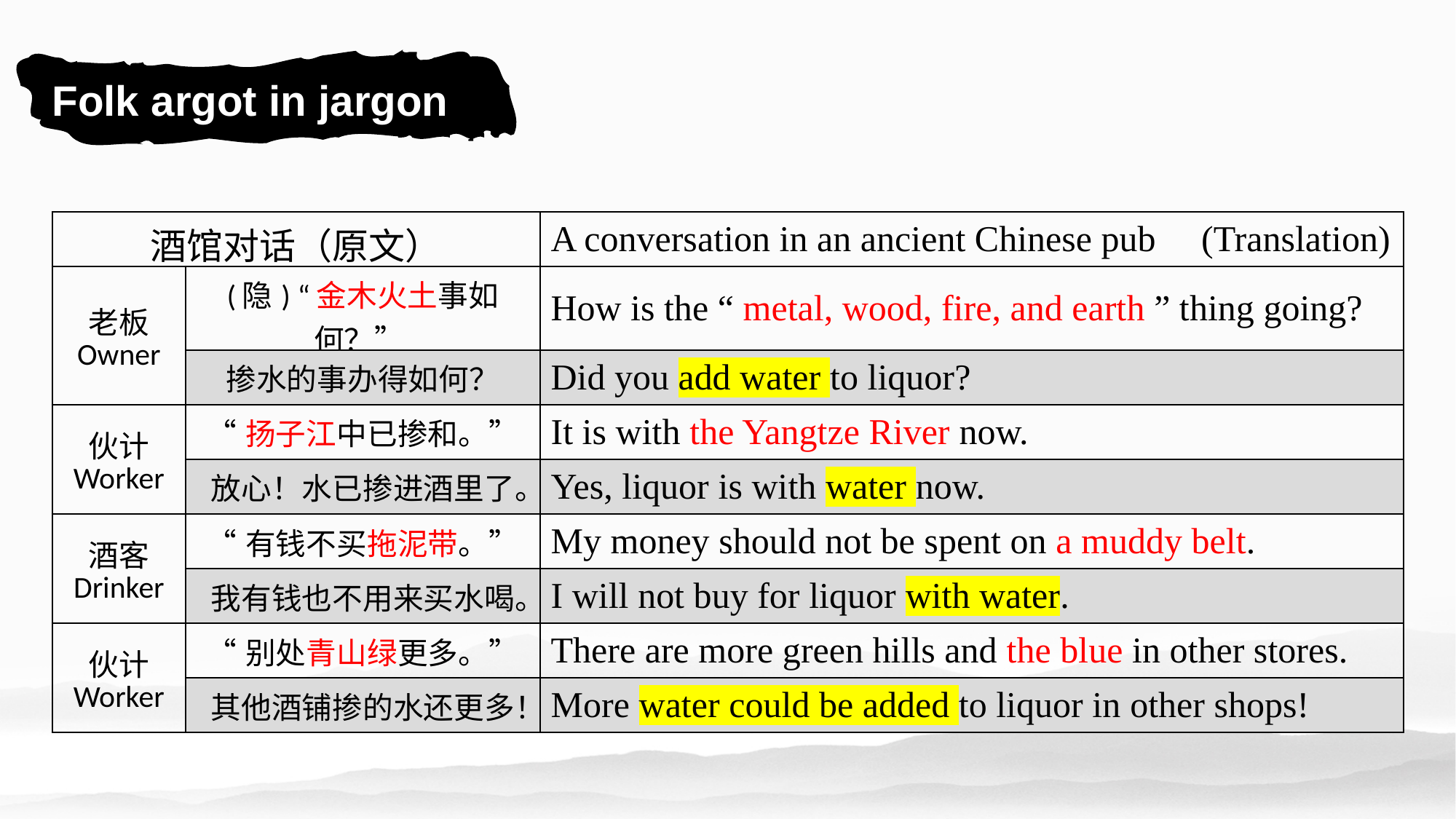

Folk argot in jargon
| 酒馆对话（原文） |  | A conversation in an ancient Chinese pub (Translation) |
| --- | --- | --- |
| 老板 Owner | (隐) “金木火土事如何？” | How is the “ metal, wood, fire, and earth ” thing going? |
|  | 掺水的事办得如何？ | Did you add water to liquor? |
| 伙计 Worker | “扬子江中已掺和。” | It is with the Yangtze River now. |
|  | 放心！水已掺进酒里了。 | Yes, liquor is with water now. |
| 酒客 Drinker | “有钱不买拖泥带。” | My money should not be spent on a muddy belt. |
|  | 我有钱也不用来买水喝。 | I will not buy for liquor with water. |
| 伙计 Worker | “别处青山绿更多。” | There are more green hills and the blue in other stores. |
|  | 其他酒铺掺的水还更多！ | More water could be added to liquor in other shops! |